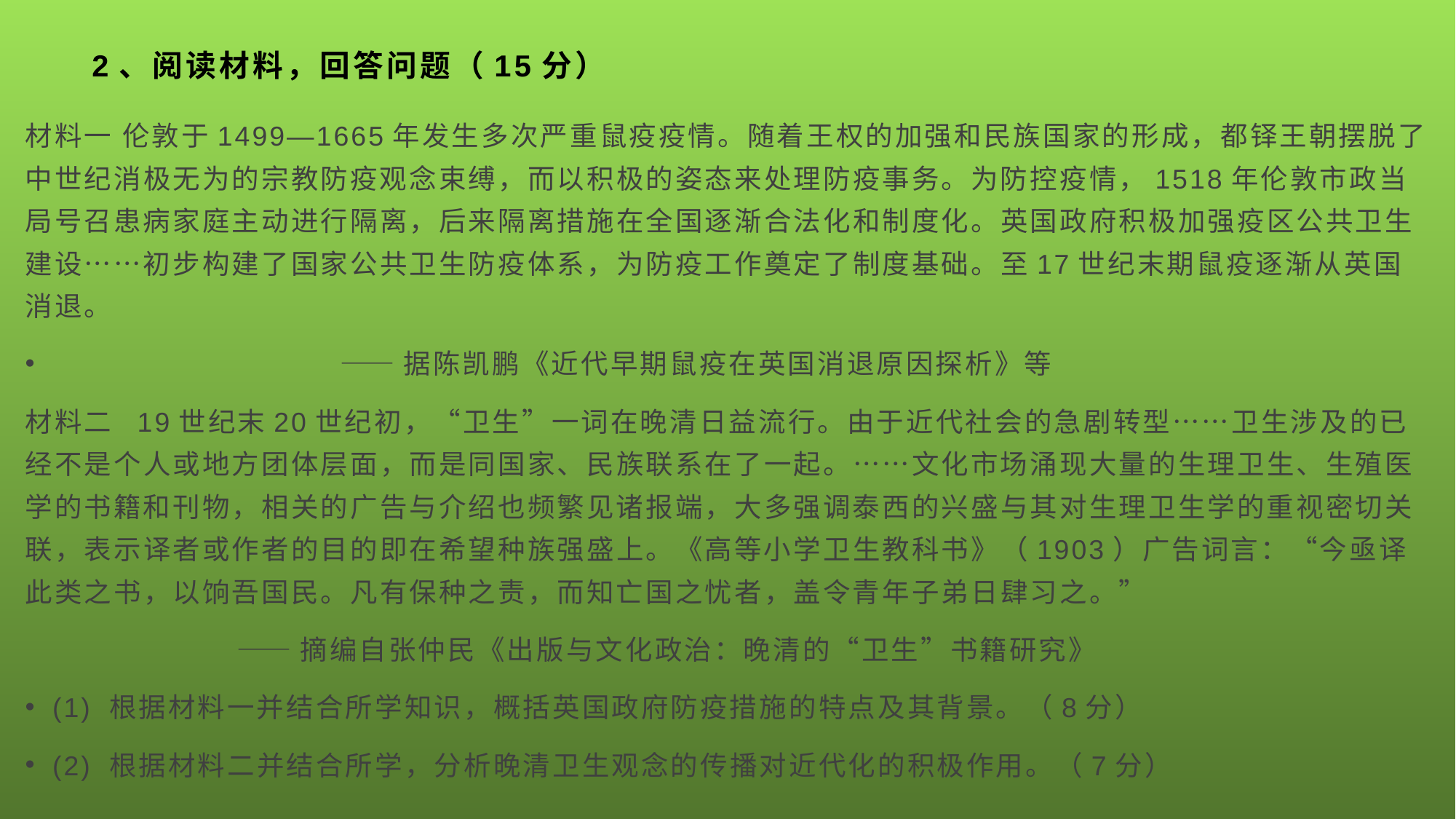

# 2、阅读材料，回答问题（15分）
材料一 伦敦于1499—1665年发生多次严重鼠疫疫情。随着王权的加强和民族国家的形成，都铎王朝摆脱了中世纪消极无为的宗教防疫观念束缚，而以积极的姿态来处理防疫事务。为防控疫情，1518年伦敦市政当局号召患病家庭主动进行隔离，后来隔离措施在全国逐渐合法化和制度化。英国政府积极加强疫区公共卫生建设……初步构建了国家公共卫生防疫体系，为防疫工作奠定了制度基础。至17世纪末期鼠疫逐渐从英国消退。
                                  ——据陈凯鹏《近代早期鼠疫在英国消退原因探析》等
材料二  19世纪末20世纪初，“卫生”一词在晚清日益流行。由于近代社会的急剧转型……卫生涉及的已经不是个人或地方团体层面，而是同国家、民族联系在了一起。……文化市场涌现大量的生理卫生、生殖医学的书籍和刊物，相关的广告与介绍也频繁见诸报端，大多强调泰西的兴盛与其对生理卫生学的重视密切关联，表示译者或作者的目的即在希望种族强盛上。《高等小学卫生教科书》（1903）广告词言：“今亟译此类之书，以饷吾国民。凡有保种之责，而知亡国之忧者，盖令青年子弟日肆习之。”
                         ——摘编自张仲民《出版与文化政治：晚清的“卫生”书籍研究》
(1) 根据材料一并结合所学知识，概括英国政府防疫措施的特点及其背景。（8分）
(2) 根据材料二并结合所学，分析晚清卫生观念的传播对近代化的积极作用。（7分）